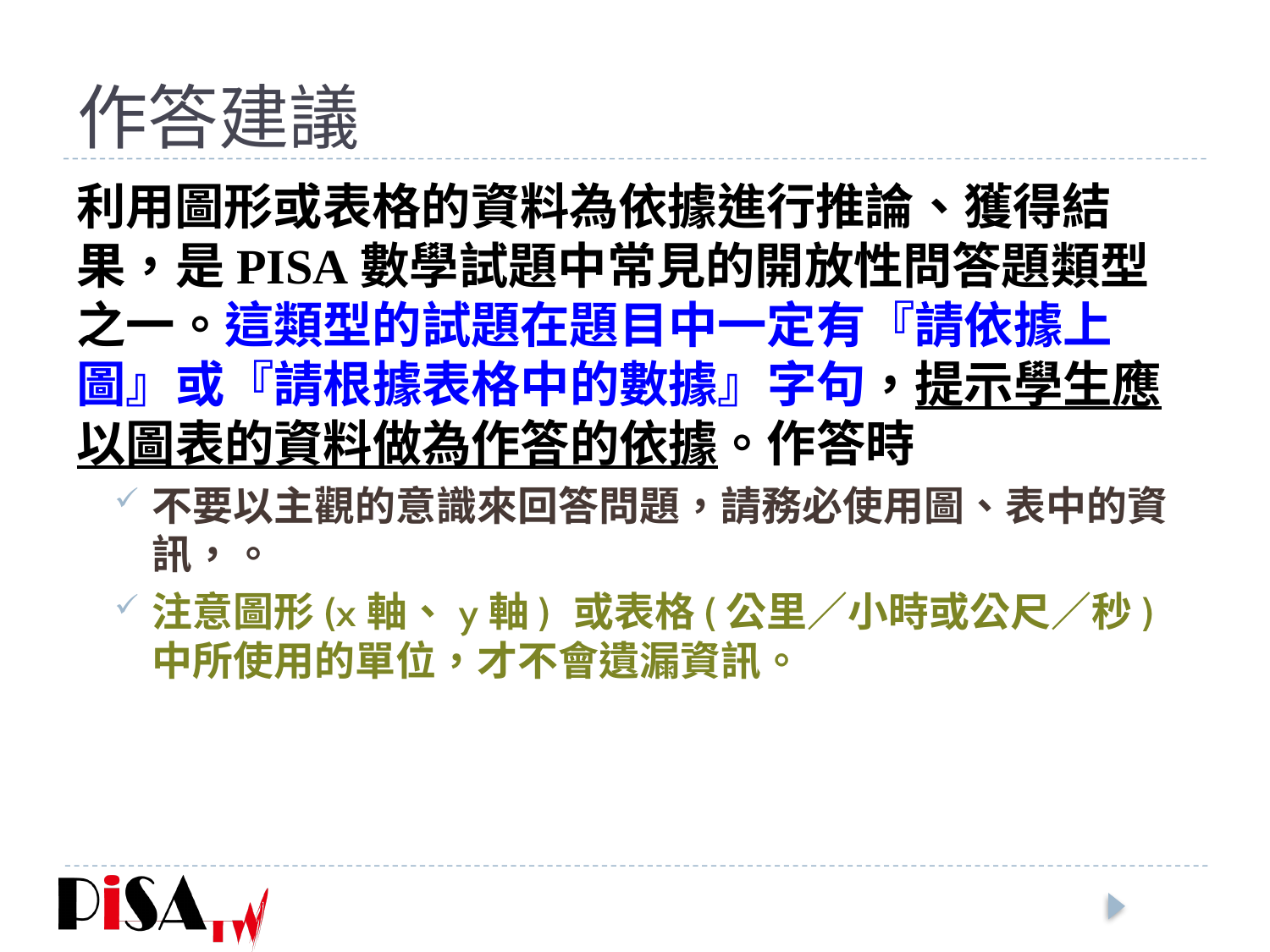

# 作答建議
利用圖形或表格的資料為依據進行推論、獲得結果，是PISA數學試題中常見的開放性問答題類型之一。這類型的試題在題目中一定有『請依據上圖』或『請根據表格中的數據』字句，提示學生應以圖表的資料做為作答的依據。作答時
不要以主觀的意識來回答問題，請務必使用圖、表中的資訊，。
注意圖形(x軸、y軸) 或表格(公里／小時或公尺／秒)中所使用的單位，才不會遺漏資訊。